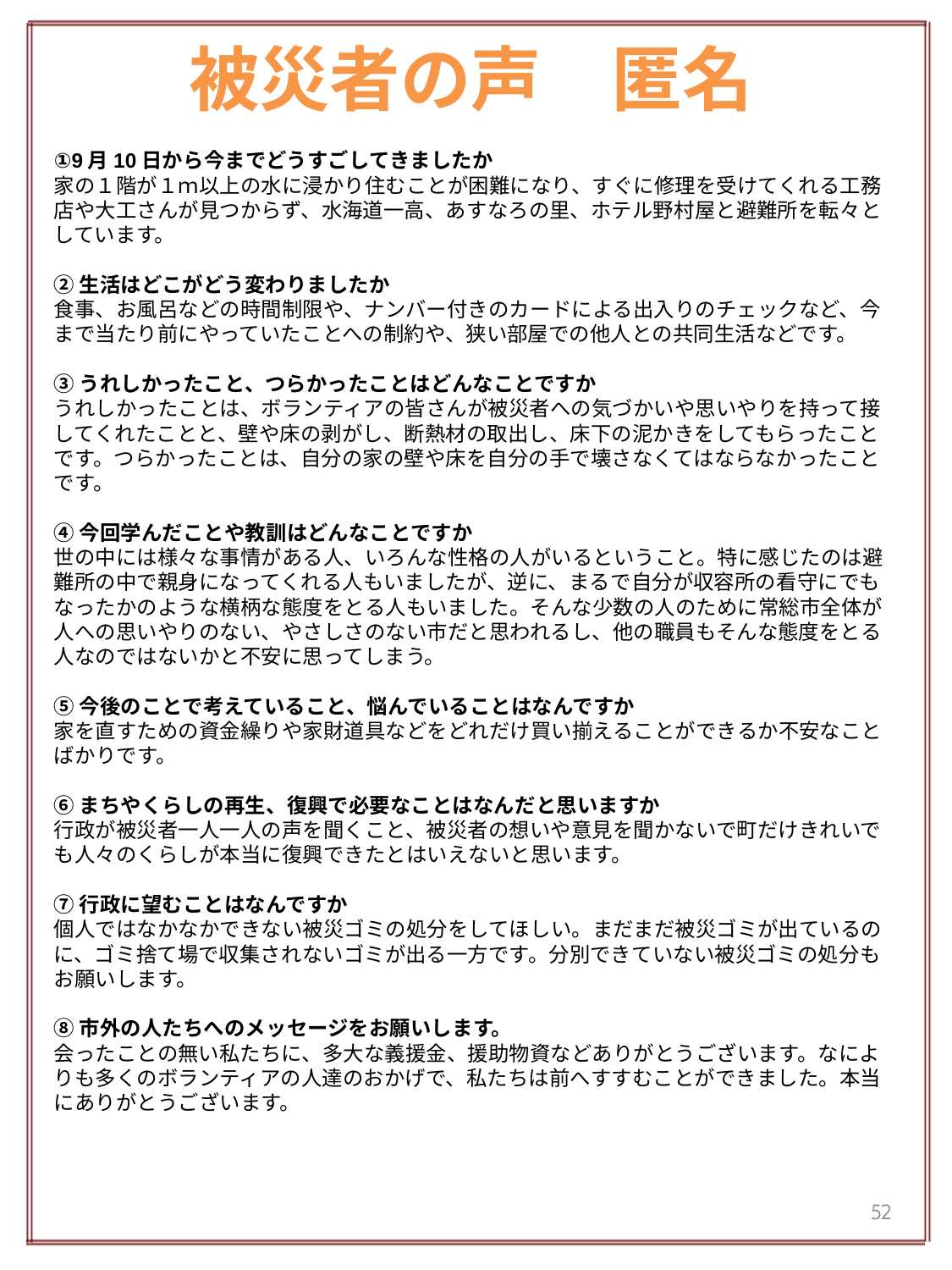

# 被災者の声　匿名
①9月10日から今までどうすごしてきましたか
家の１階が１ｍ以上の水に浸かり住むことが困難になり、すぐに修理を受けてくれる工務店や大工さんが見つからず、水海道一高、あすなろの里、ホテル野村屋と避難所を転々としています。

②生活はどこがどう変わりましたか
食事、お風呂などの時間制限や、ナンバー付きのカードによる出入りのチェックなど、今まで当たり前にやっていたことへの制約や、狭い部屋での他人との共同生活などです。

③うれしかったこと、つらかったことはどんなことですか
うれしかったことは、ボランティアの皆さんが被災者への気づかいや思いやりを持って接してくれたことと、壁や床の剥がし、断熱材の取出し、床下の泥かきをしてもらったことです。つらかったことは、自分の家の壁や床を自分の手で壊さなくてはならなかったことです。

④今回学んだことや教訓はどんなことですか
世の中には様々な事情がある人、いろんな性格の人がいるということ。特に感じたのは避難所の中で親身になってくれる人もいましたが、逆に、まるで自分が収容所の看守にでもなったかのような横柄な態度をとる人もいました。そんな少数の人のために常総市全体が人への思いやりのない、やさしさのない市だと思われるし、他の職員もそんな態度をとる人なのではないかと不安に思ってしまう。

⑤今後のことで考えていること、悩んでいることはなんですか
家を直すための資金繰りや家財道具などをどれだけ買い揃えることができるか不安なことばかりです。

⑥まちやくらしの再生、復興で必要なことはなんだと思いますか
行政が被災者一人一人の声を聞くこと、被災者の想いや意見を聞かないで町だけきれいでも人々のくらしが本当に復興できたとはいえないと思います。

⑦行政に望むことはなんですか
個人ではなかなかできない被災ゴミの処分をしてほしい。まだまだ被災ゴミが出ているのに、ゴミ捨て場で収集されないゴミが出る一方です。分別できていない被災ゴミの処分もお願いします。

⑧市外の人たちへのメッセージをお願いします。
会ったことの無い私たちに、多大な義援金、援助物資などありがとうございます。なによりも多くのボランティアの人達のおかげで、私たちは前へすすむことができました。本当にありがとうございます。
52